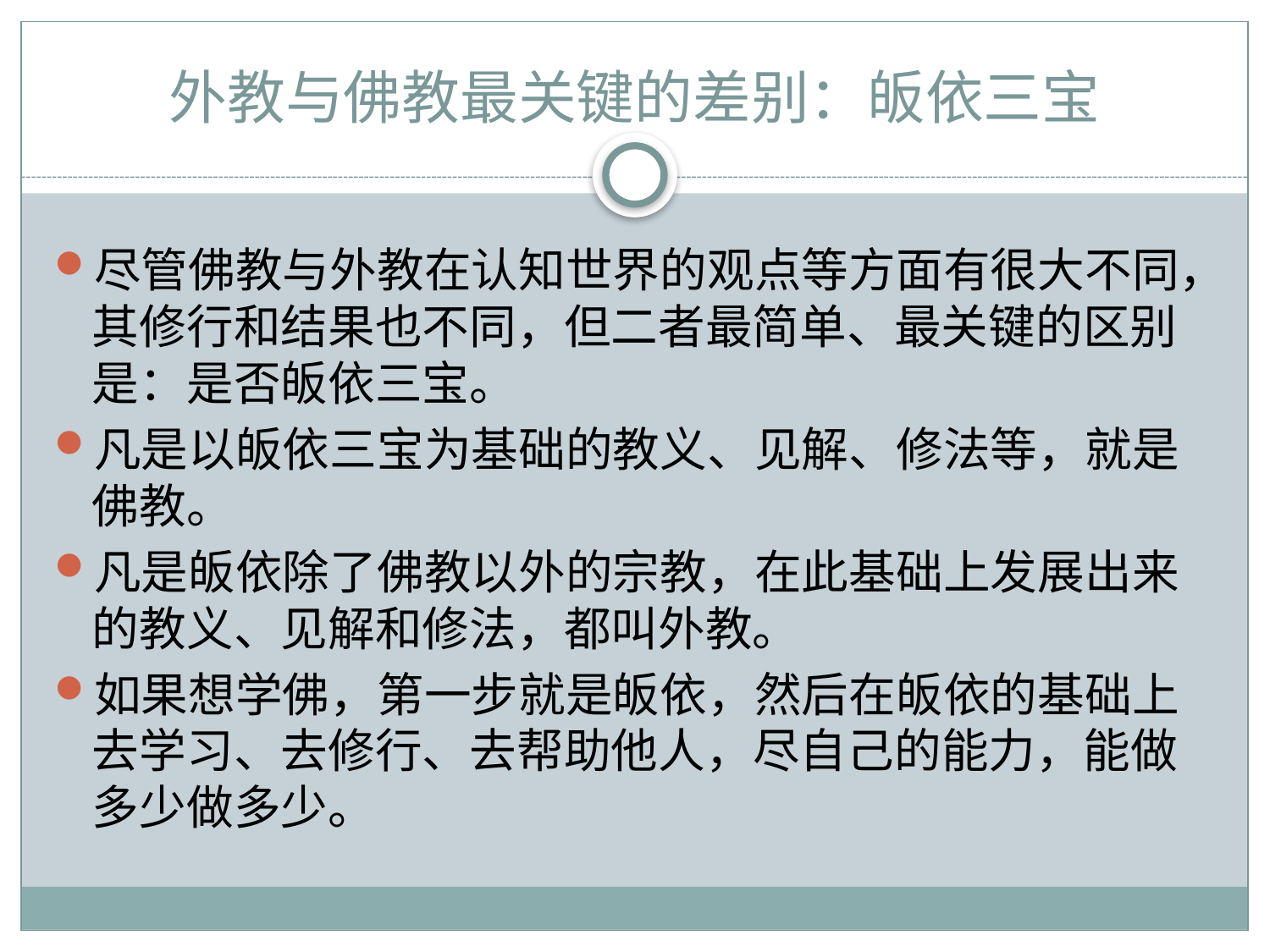

# 外教与佛教最关键的差别：皈依三宝
尽管佛教与外教在认知世界的观点等方面有很大不同，其修行和结果也不同，但二者最简单、最关键的区别是：是否皈依三宝。
凡是以皈依三宝为基础的教义、见解、修法等，就是佛教。
凡是皈依除了佛教以外的宗教，在此基础上发展出来的教义、见解和修法，都叫外教。
如果想学佛，第一步就是皈依，然后在皈依的基础上去学习、去修行、去帮助他人，尽自己的能力，能做多少做多少。